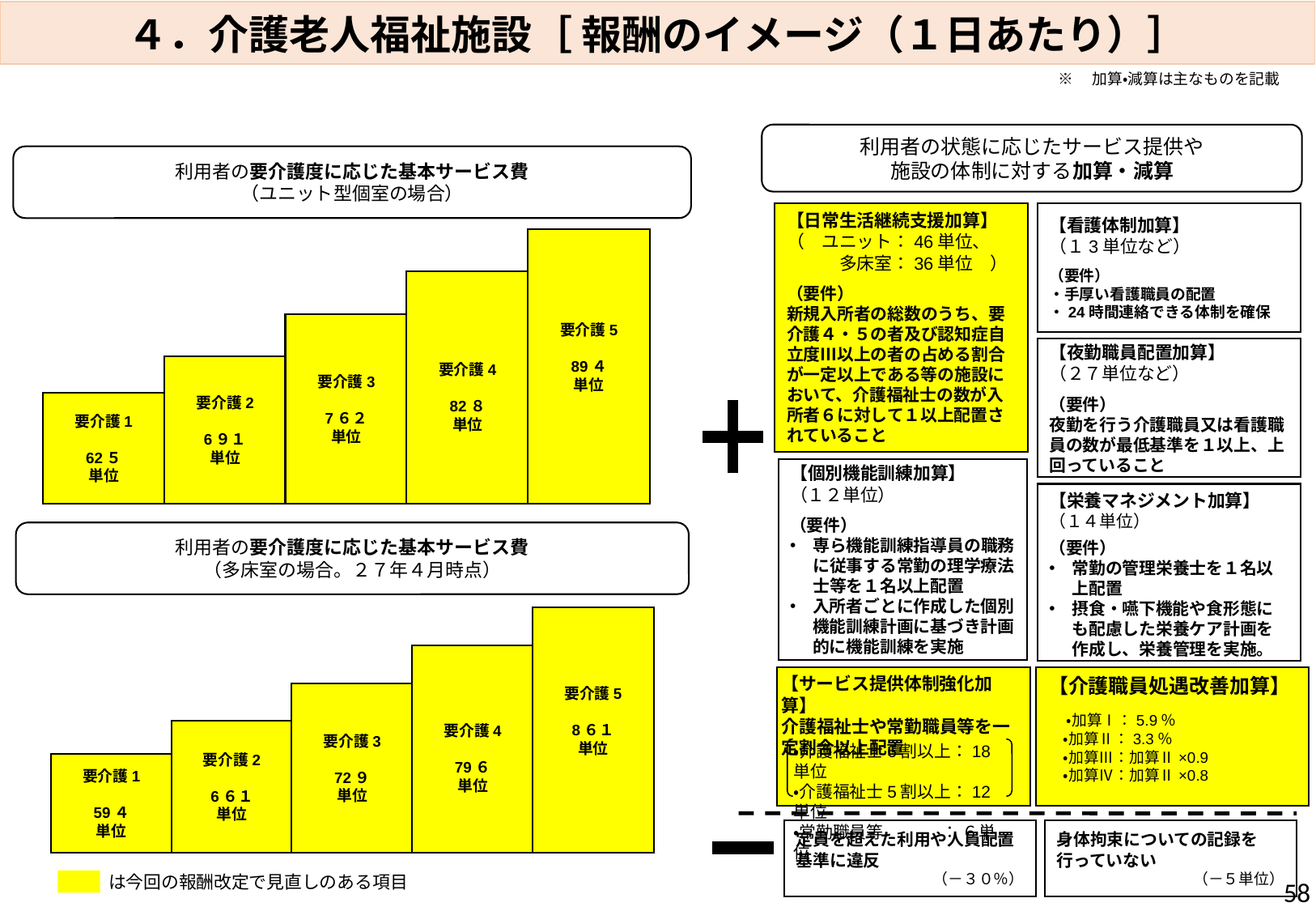

４．介護老人福祉施設［ 報酬のイメージ（１日あたり）］
※　加算・減算は主なものを記載
利用者の状態に応じたサービス提供や
施設の体制に対する加算・減算
利用者の要介護度に応じた基本サービス費
（ユニット型個室の場合）
要介護5

89４
単位

	要介護4

82８
単位
要介護3

7６２
単位
要介護2

6９１
単位
要介護1

62５
単位
【日常生活継続支援加算】
（　ユニット：46単位、
　　　多床室：36単位　）
（要件）
新規入所者の総数のうち、要介護４・５の者及び認知症自立度Ⅲ以上の者の占める割合が一定以上である等の施設において、介護福祉士の数が入所者６に対して１以上配置されていること
【看護体制加算】
（１3単位など）
（要件）
・手厚い看護職員の配置
・24時間連絡できる体制を確保
【夜勤職員配置加算】
（２７単位など）
（要件）
夜勤を行う介護職員又は看護職員の数が最低基準を１以上、上回っていること

【栄養マネジメント加算】
（１４単位）

（要件）
常勤の管理栄養士を１名以上配置
摂食・嚥下機能や食形態にも配慮した栄養ケア計画を作成し、栄養管理を実施。

身体拘束についての記録を行っていない
（－５単位）
定員を超えた利用や人員配置基準に違反
　　　（－３０％）

【個別機能訓練加算】
（１２単位）
（要件）
専ら機能訓練指導員の職務に従事する常勤の理学療法士等を１名以上配置
入所者ごとに作成した個別機能訓練計画に基づき計画的に機能訓練を実施
利用者の要介護度に応じた基本サービス費
（多床室の場合。２７年４月時点）
要介護5

8６１
単位

	要介護4

79６
単位
要介護3

72９
単位
要介護2

6６１
単位
要介護1

59４
単位
【サービス提供体制強化加算】
介護福祉士や常勤職員等を一定割合以上配置
【介護職員処遇改善加算】
　・加算Ⅰ：5.9％
　・加算Ⅱ：3.3％
　・加算Ⅲ：加算Ⅱ×0.9
　・加算Ⅳ：加算Ⅱ×0.8
・介護福祉士6割以上：18単位
・介護福祉士5割以上：12単位
・常勤職員等　　　  ： ６単位
は今回の報酬改定で見直しのある項目

58